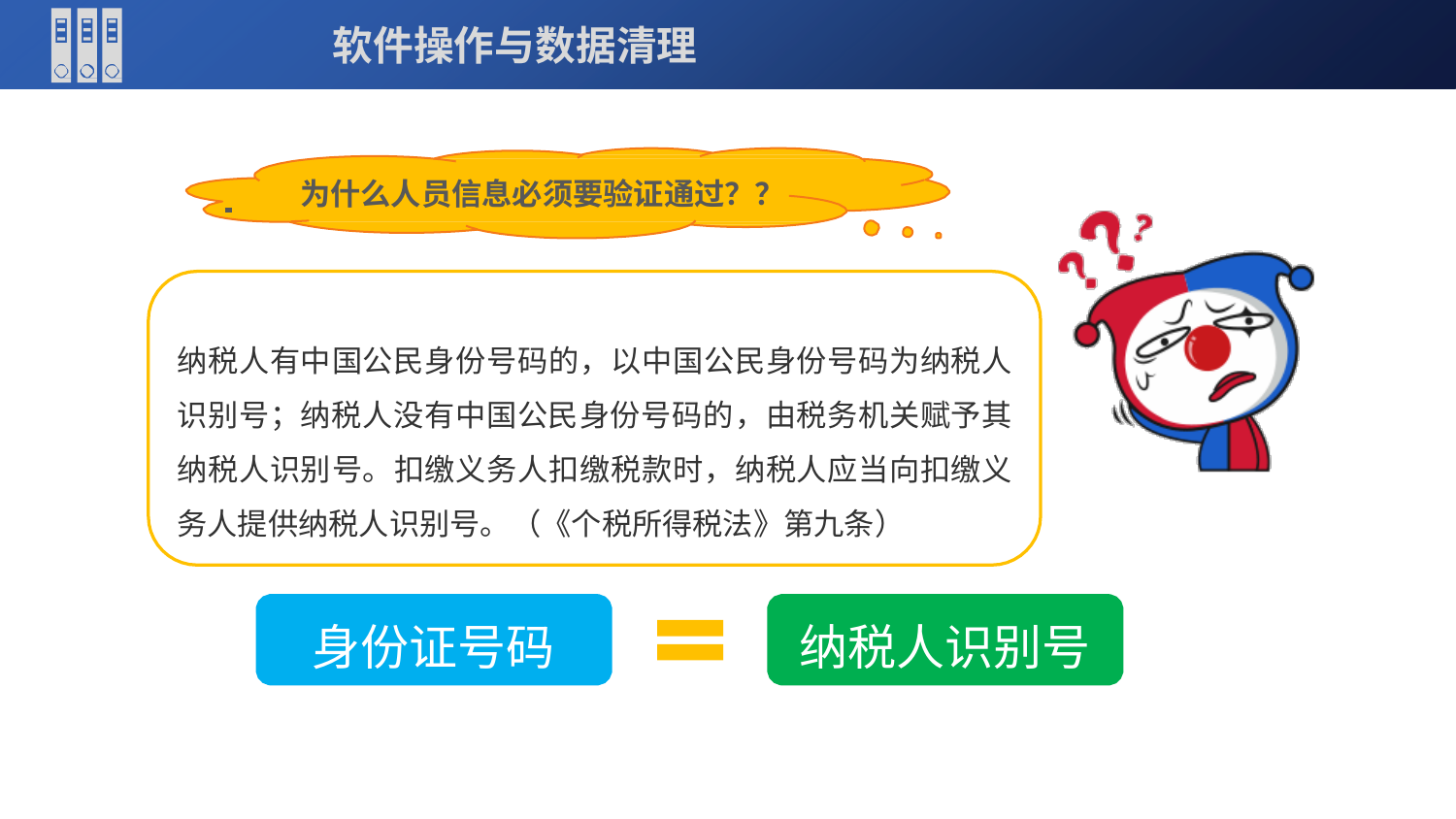

软件操作与数据清理

 		为什么人员信息必须要验证通过？？

纳税人有中国公民身份号码的，以中国公民身份号码为纳税人 识别号；纳税人没有中国公民身份号码的，由税务机关赋予其 纳税人识别号。扣缴义务人扣缴税款时，纳税人应当向扣缴义 务人提供纳税人识别号。（《个税所得税法》第九条）

身份证号码
纳税人识别号